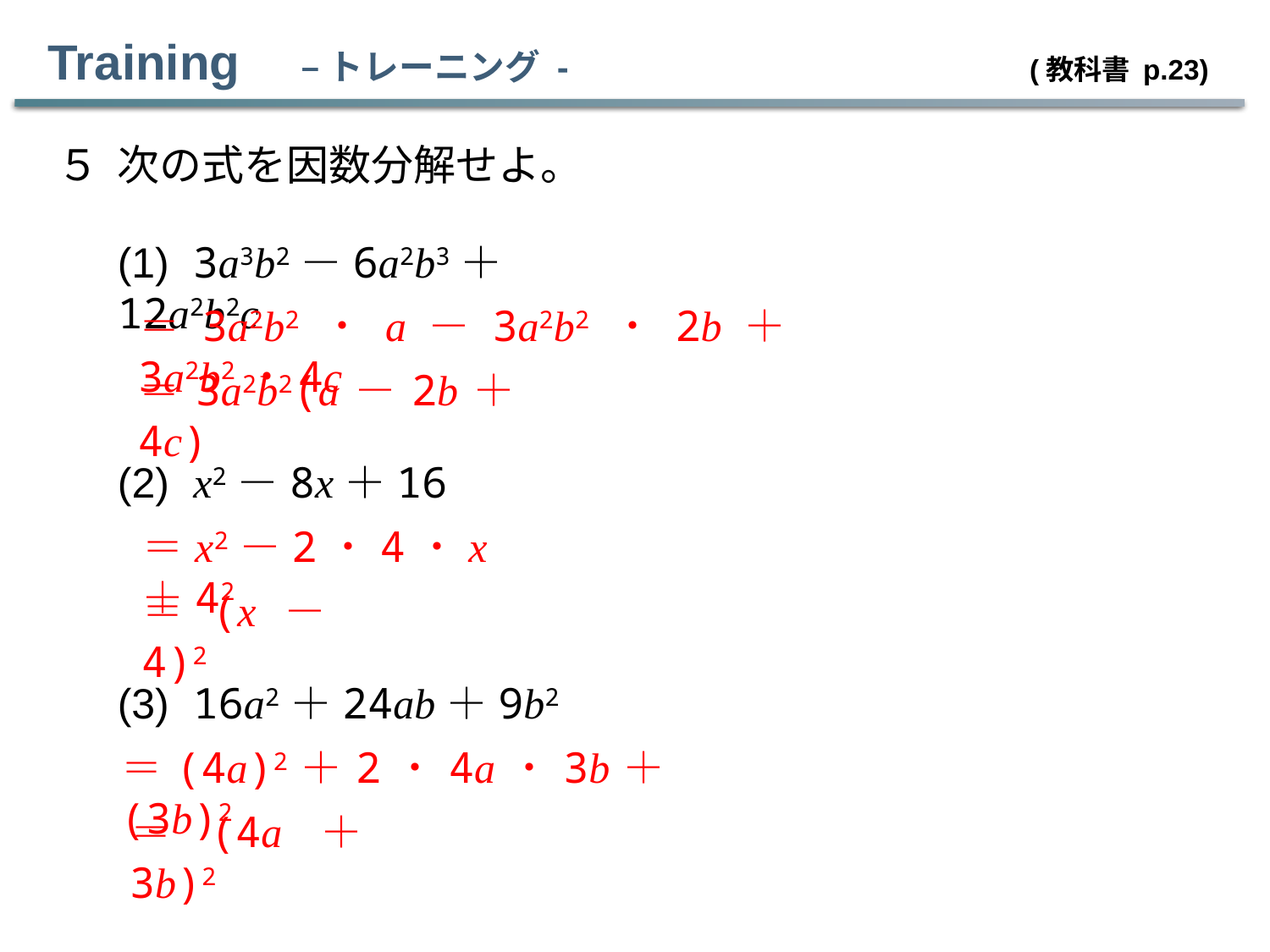

Training　– トレーニング - 　                                  (教科書 p.23)
５
次の式を因数分解せよ。
(1)  3a3b2－6a2b3＋12a2b2c
＝3a2b2・a－3a2b2・2b＋3a2b2・4c
＝3a2b2(a－2b＋4c)
(2)  x2－8x＋16
＝x2－2・4・x＋42
＝(x－4)2
(3)  16a2＋24ab＋9b2
＝(4a)2＋2・4a・3b＋(3b)2
＝(4a＋3b)2